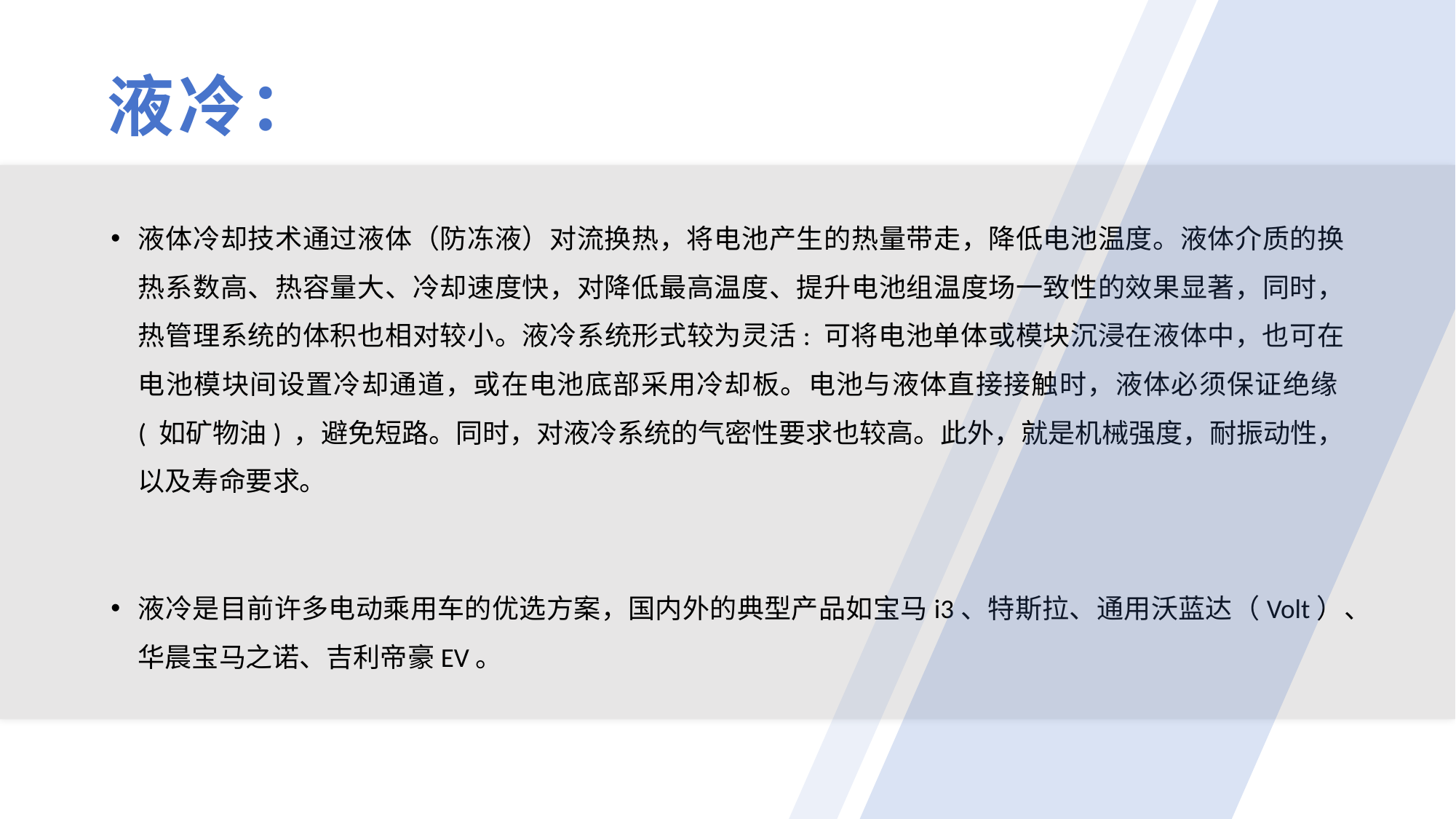

液冷：

液体冷却技术通过液体（防冻液）对流换热，将电池产生的热量带走，降低电池温度。液体介质的换热系数高、热容量大、冷却速度快，对降低最高温度、提升电池组温度场一致性的效果显著，同时，热管理系统的体积也相对较小。液冷系统形式较为灵活: 可将电池单体或模块沉浸在液体中，也可在电池模块间设置冷却通道，或在电池底部采用冷却板。电池与液体直接接触时，液体必须保证绝缘( 如矿物油) ，避免短路。同时，对液冷系统的气密性要求也较高。此外，就是机械强度，耐振动性，以及寿命要求。

液冷是目前许多电动乘用车的优选方案，国内外的典型产品如宝马i3、特斯拉、通用沃蓝达（Volt）、华晨宝马之诺、吉利帝豪EV。